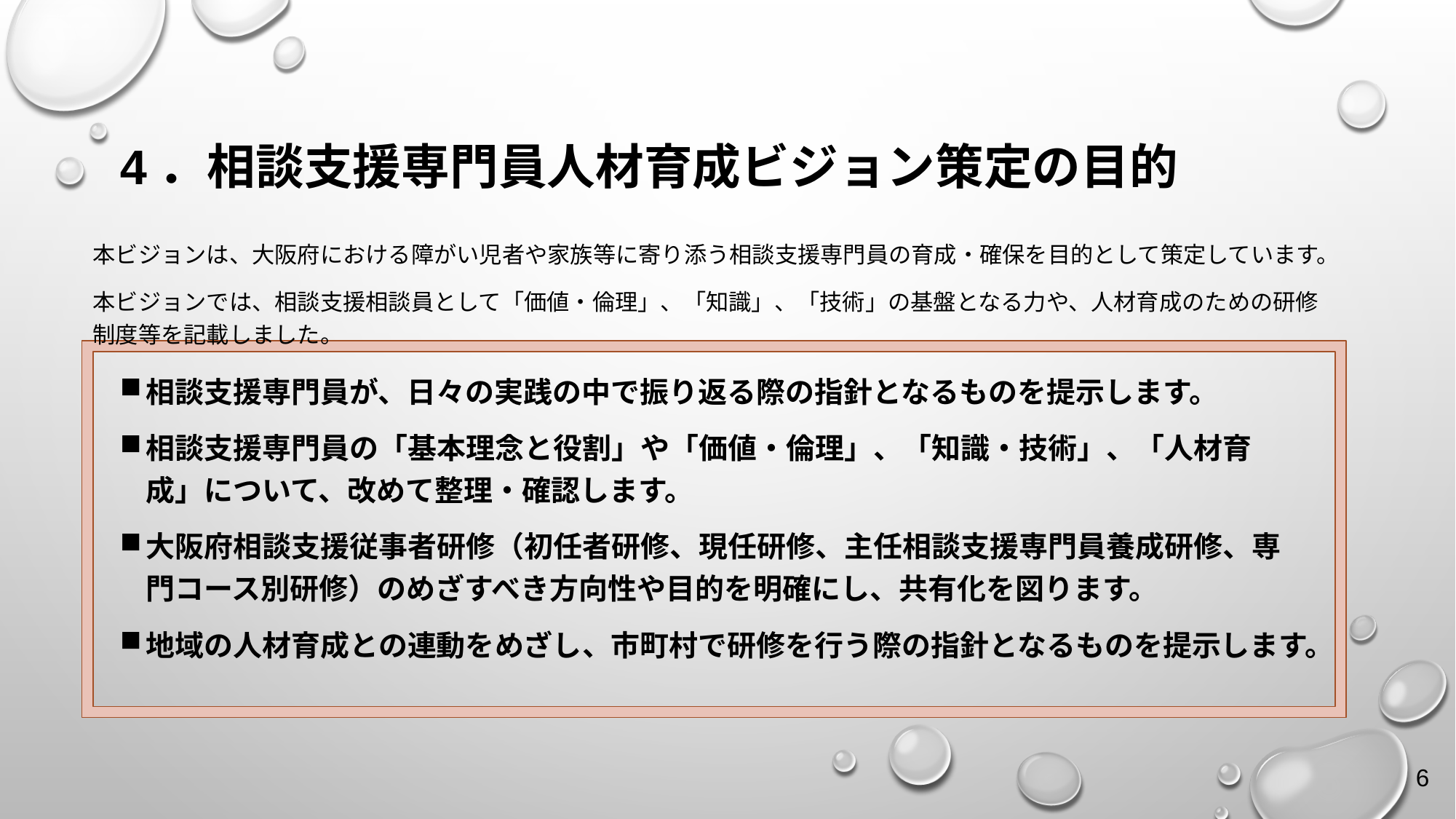

# 4．相談支援専門員人材育成ビジョン策定の目的
本ビジョンは、大阪府における障がい児者や家族等に寄り添う相談支援専門員の育成・確保を目的として策定しています。
本ビジョンでは、相談支援相談員として「価値・倫理」、「知識」、「技術」の基盤となる力や、人材育成のための研修制度等を記載しました。

相談支援専門員が、日々の実践の中で振り返る際の指針となるものを提示します。
相談支援専門員の「基本理念と役割」や「価値・倫理」、「知識・技術」、「人材育成」について、改めて整理・確認します。
大阪府相談支援従事者研修（初任者研修、現任研修、主任相談支援専門員養成研修、専門コース別研修）のめざすべき方向性や目的を明確にし、共有化を図ります。
地域の人材育成との連動をめざし、市町村で研修を行う際の指針となるものを提示します。
6